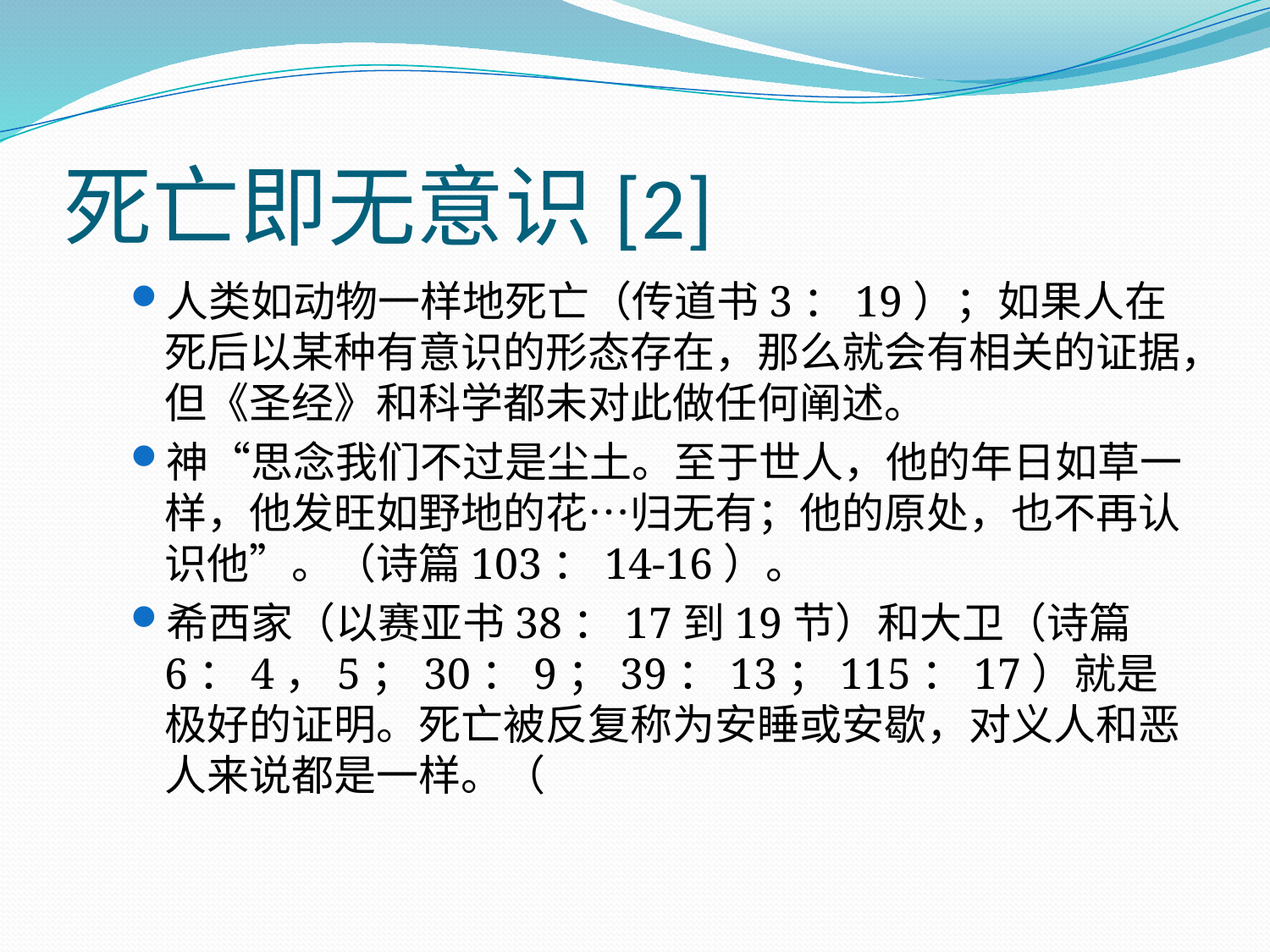

# 死亡即无意识[2]
人类如动物一样地死亡（传道书3：19）；如果人在死后以某种有意识的形态存在，那么就会有相关的证据，但《圣经》和科学都未对此做任何阐述。
神“思念我们不过是尘土。至于世人，他的年日如草一样，他发旺如野地的花…归无有；他的原处，也不再认识他”。（诗篇103：14-16）。
希西家（以赛亚书38：17到19节）和大卫（诗篇6：4，5；30：9；39：13；115：17）就是极好的证明。死亡被反复称为安睡或安歇，对义人和恶人来说都是一样。（